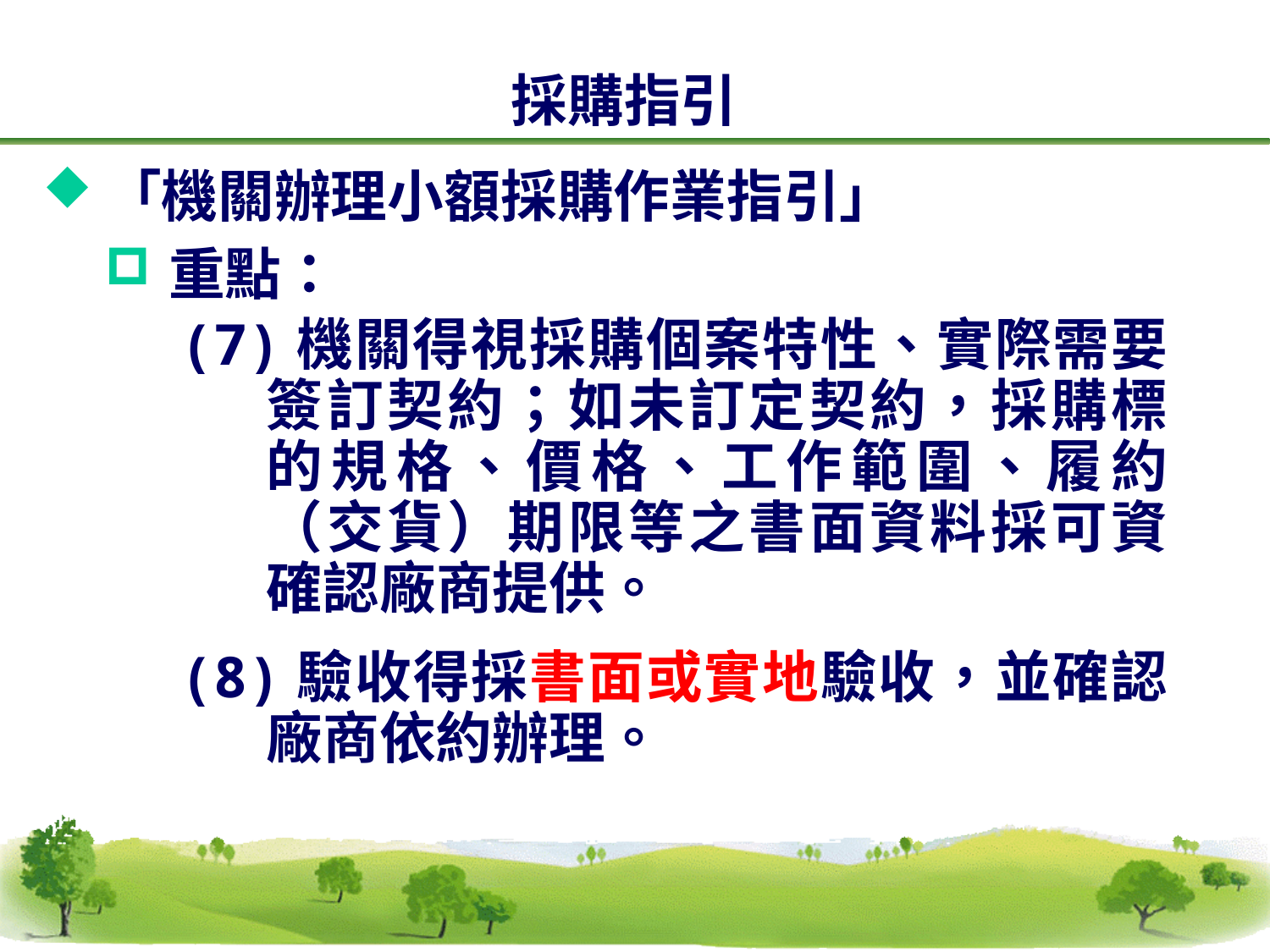

採購指引
「機關辦理小額採購作業指引」
重點：
(7)機關得視採購個案特性、實際需要簽訂契約；如未訂定契約，採購標的規格、價格、工作範圍、履約（交貨）期限等之書面資料採可資確認廠商提供。
(8)驗收得採書面或實地驗收，並確認廠商依約辦理。